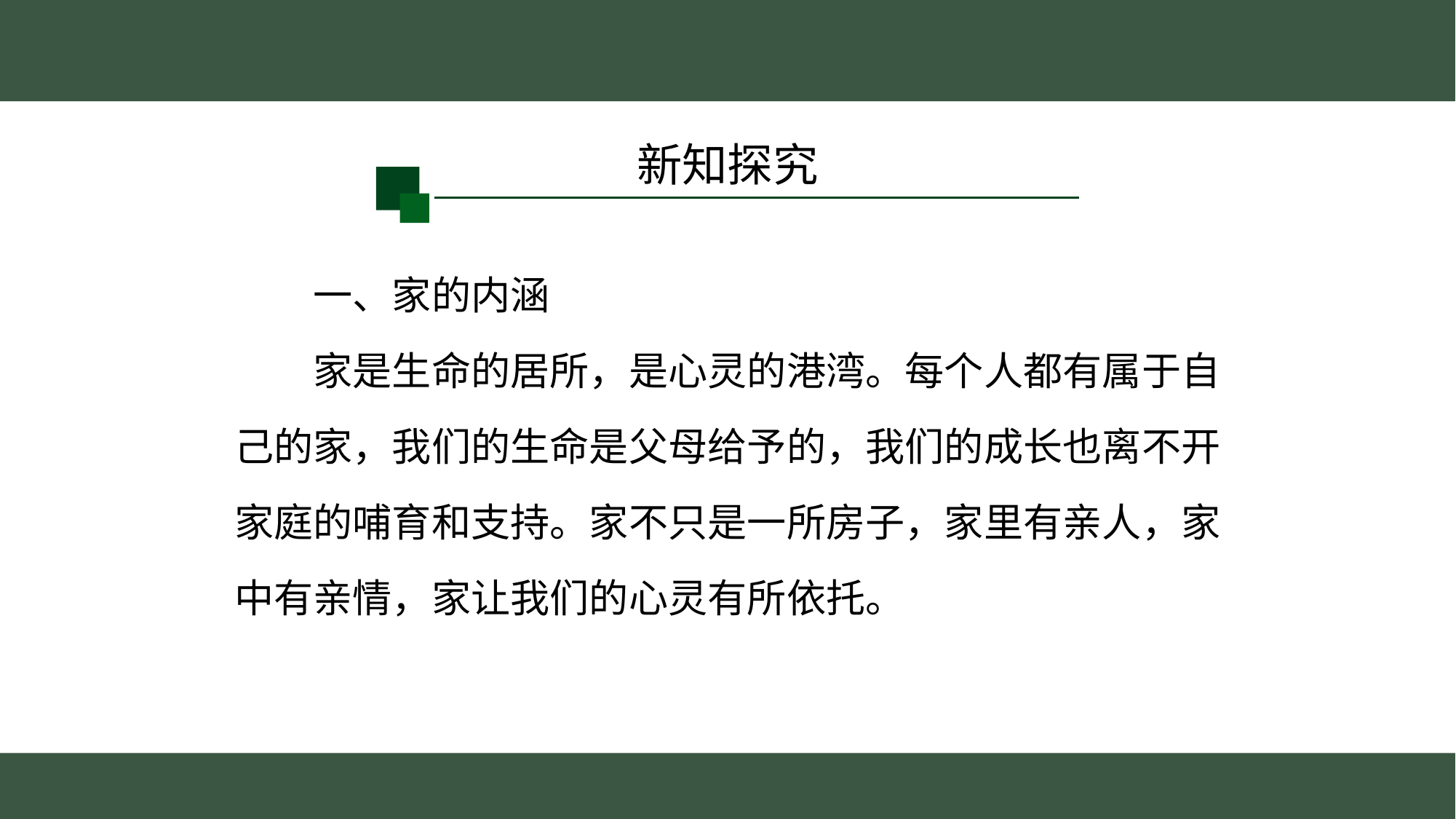

新知探究
　　一、家的内涵
　　家是生命的居所，是心灵的港湾。每个人都有属于自
己的家，我们的生命是父母给予的，我们的成长也离不开
家庭的哺育和支持。家不只是一所房子，家里有亲人，家
中有亲情，家让我们的心灵有所依托。